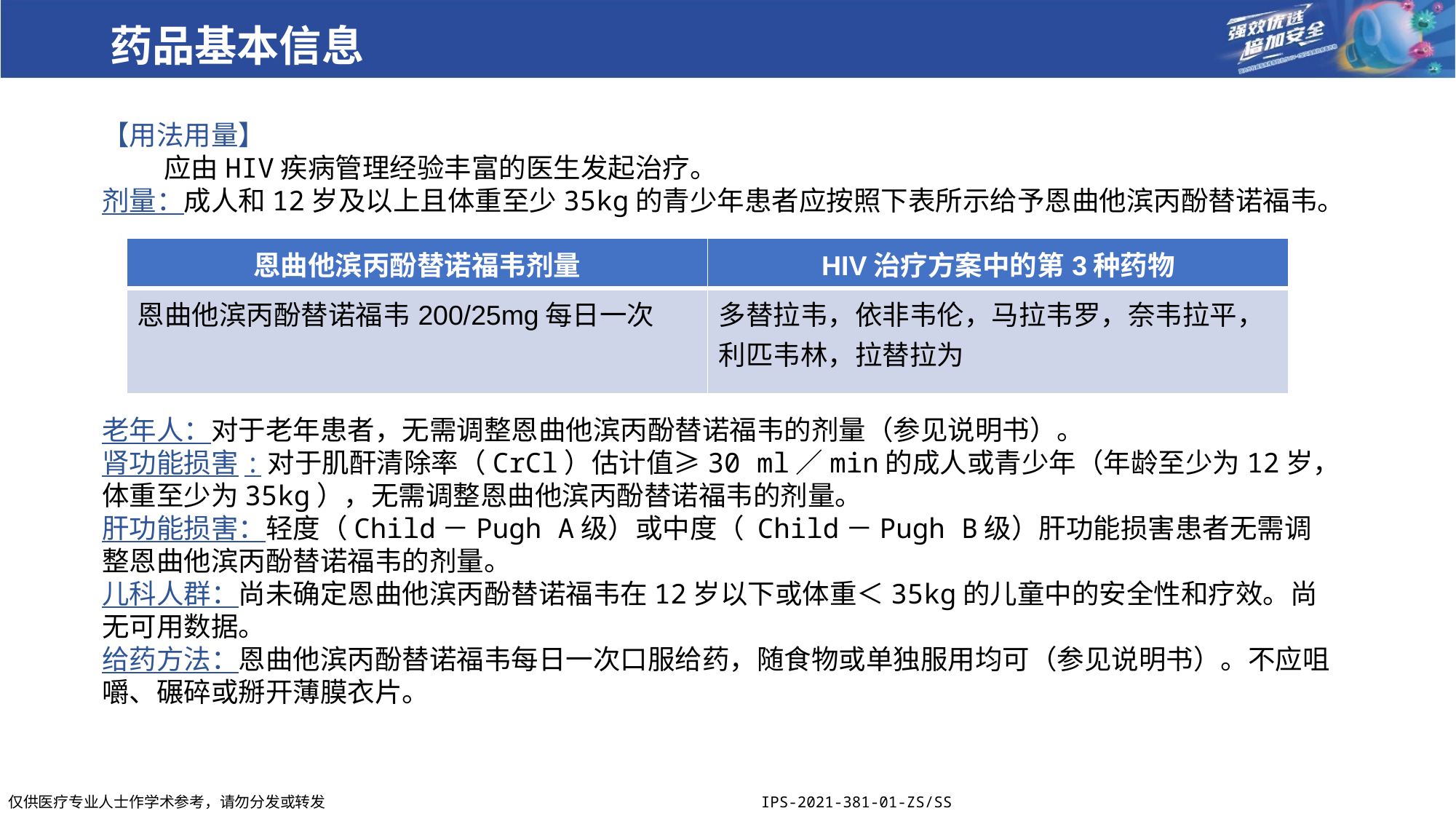

药品基本信息

【用法用量】
         应由HIV疾病管理经验丰富的医生发起治疗。
剂量：成人和12岁及以上且体重至少35kg的青少年患者应按照下表所示给予恩曲他滨丙酚替诺福韦。

老年人：对于老年患者，无需调整恩曲他滨丙酚替诺福韦的剂量（参见说明书）。
肾功能损害:对于肌酐清除率（CrCl）估计值≥30 ml／min的成人或青少年（年龄至少为12岁，体重至少为35kg），无需调整恩曲他滨丙酚替诺福韦的剂量。
肝功能损害：轻度（Child－Pugh A级）或中度（ Child－Pugh B级）肝功能损害患者无需调整恩曲他滨丙酚替诺福韦的剂量。
儿科人群：尚未确定恩曲他滨丙酚替诺福韦在12岁以下或体重＜35kg的儿童中的安全性和疗效。尚无可用数据。
给药方法：恩曲他滨丙酚替诺福韦每日一次口服给药，随食物或单独服用均可（参见说明书）。不应咀嚼、碾碎或掰开薄膜衣片。

| 恩曲他滨丙酚替诺福韦剂量 | HIV治疗方案中的第3种药物 |
| --- | --- |
| 恩曲他滨丙酚替诺福韦200/25mg每日一次 | 多替拉韦，依非韦伦，马拉韦罗，奈韦拉平，利匹韦林，拉替拉为 |